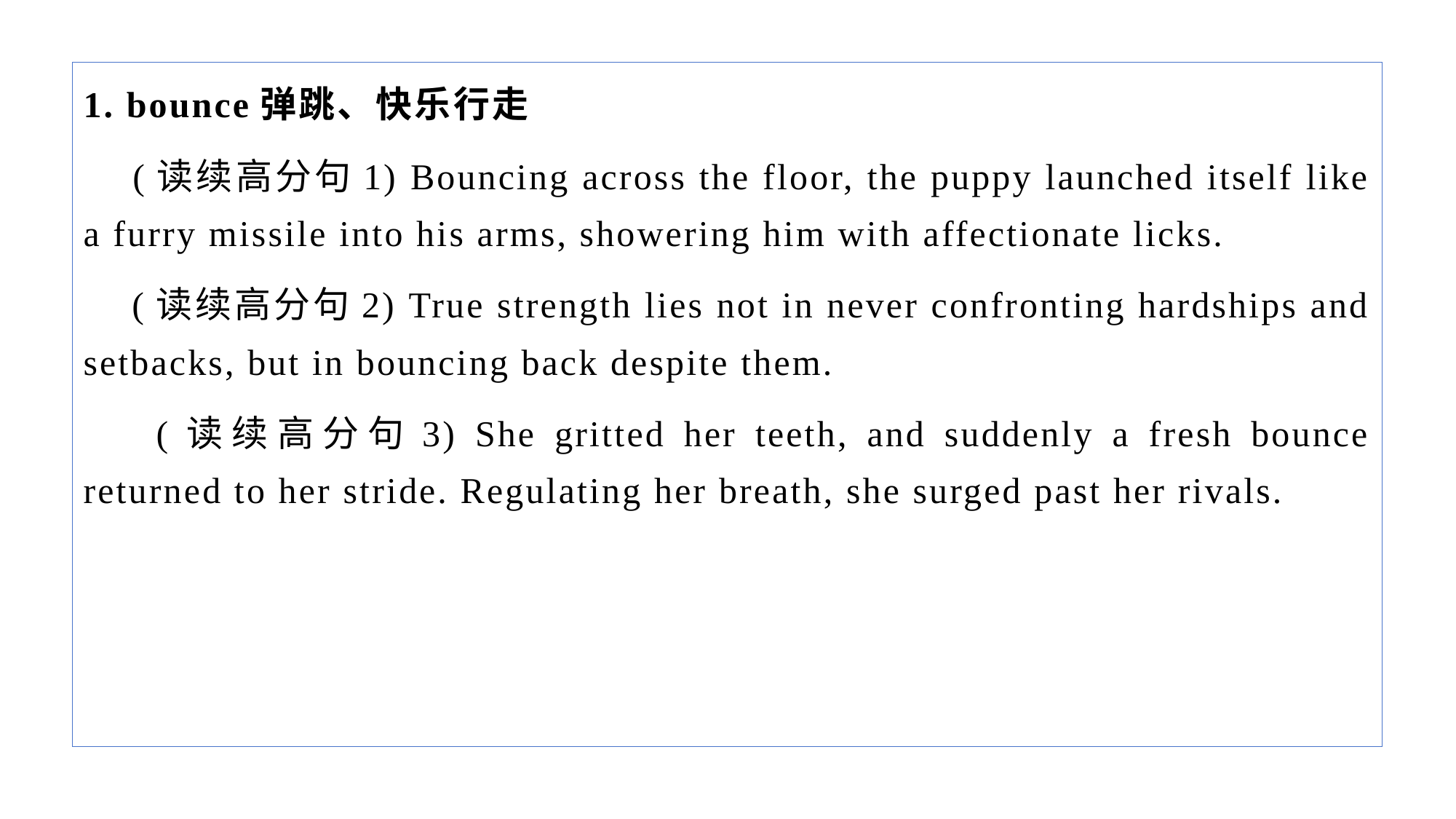

1. bounce弹跳、快乐行走
    (读续高分句1) Bouncing across the floor, the puppy launched itself like a furry missile into his arms, showering him with affectionate licks.
    (读续高分句2) True strength lies not in never confronting hardships and setbacks, but in bouncing back despite them.
    (读续高分句3) She gritted her teeth, and suddenly a fresh bounce returned to her stride. Regulating her breath, she surged past her rivals.